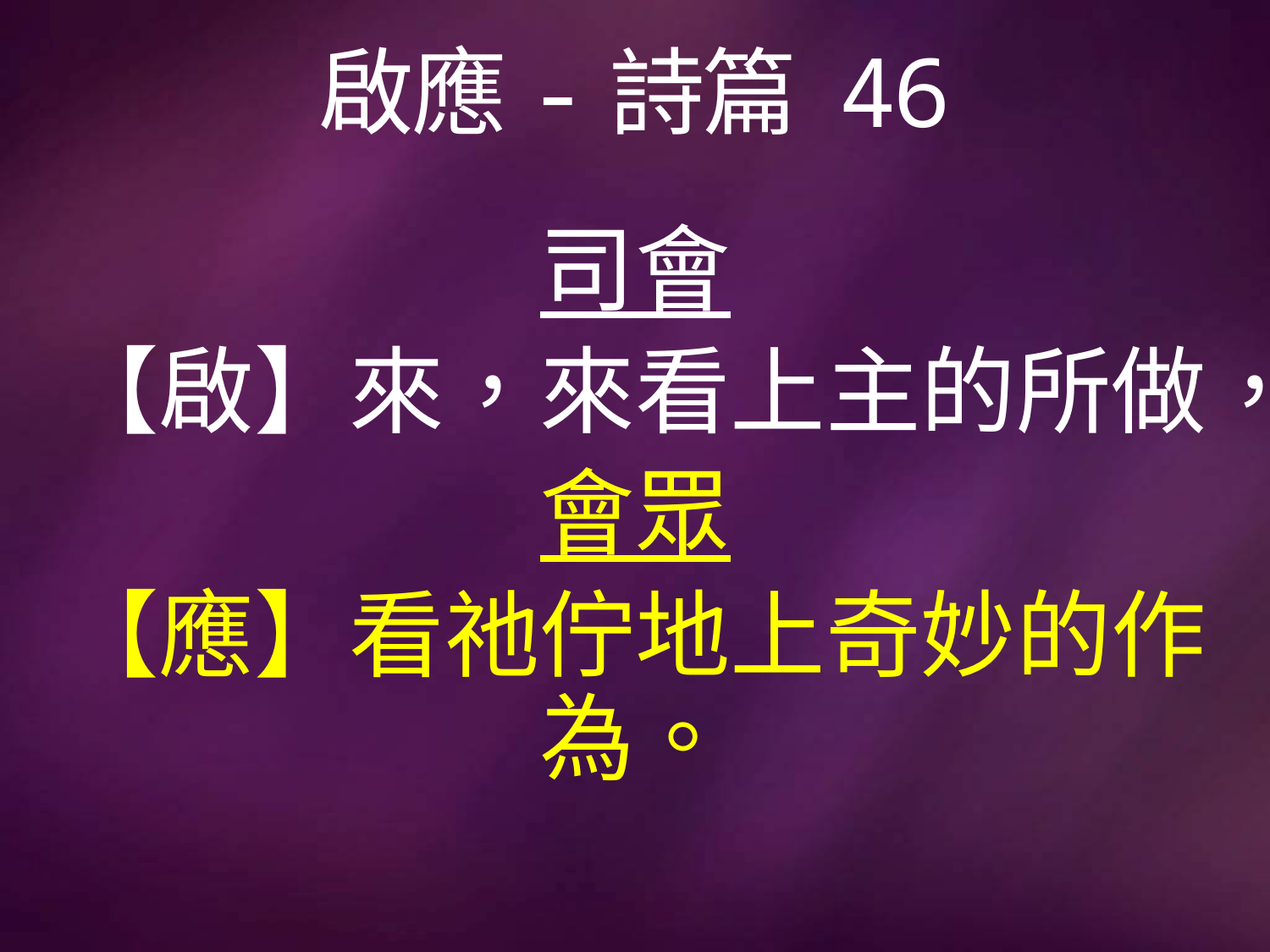

# 啟應-詩篇 46
司會
【啟】來，來看上主的所做，
會眾
【應】看祂佇地上奇妙的作為。